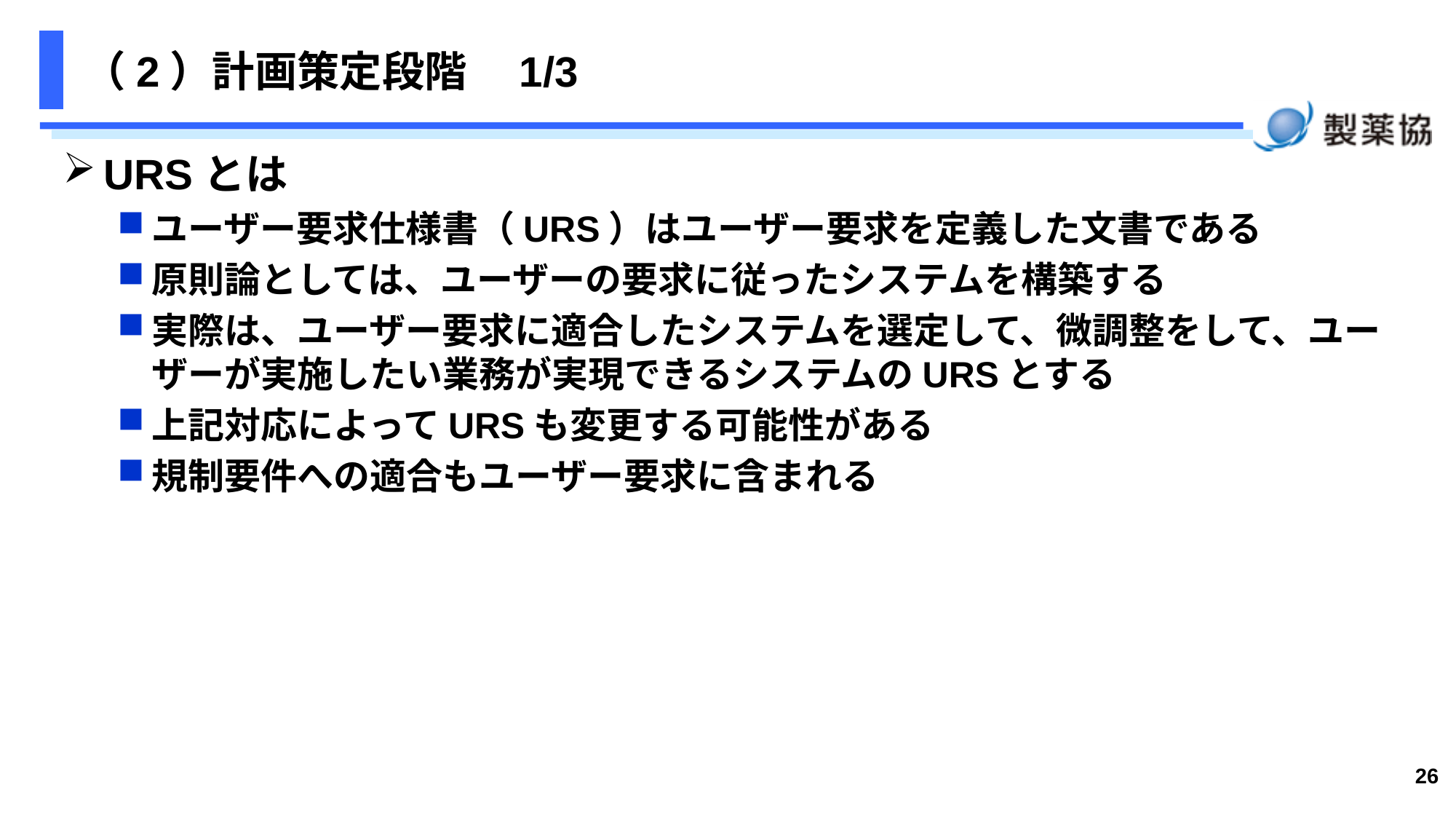

# （2）計画策定段階　1/3
URSとは
ユーザー要求仕様書（URS）はユーザー要求を定義した文書である
原則論としては、ユーザーの要求に従ったシステムを構築する
実際は、ユーザー要求に適合したシステムを選定して、微調整をして、ユーザーが実施したい業務が実現できるシステムのURSとする
上記対応によってURSも変更する可能性がある
規制要件への適合もユーザー要求に含まれる
26